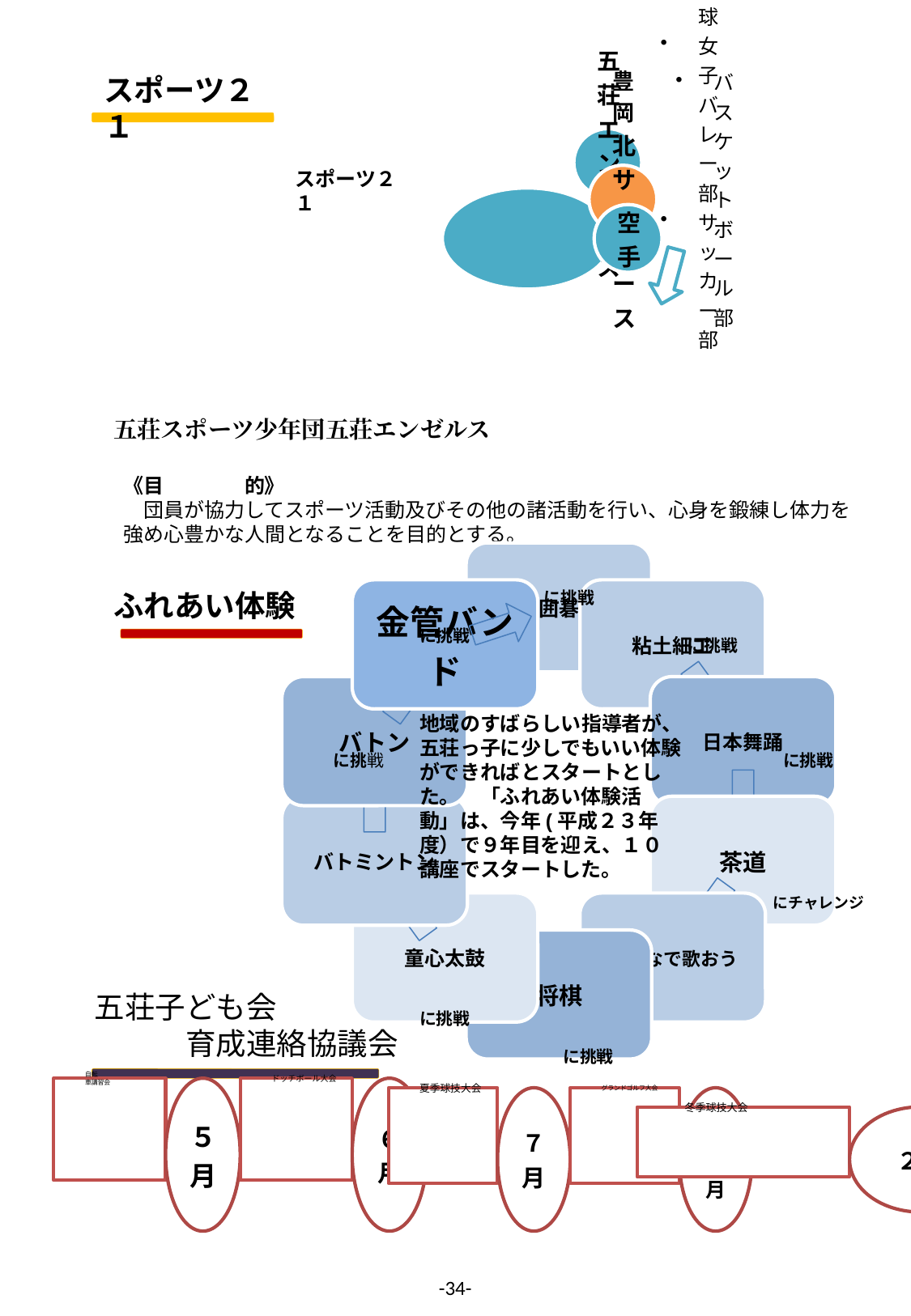

五荘エンゼルス
スポーツ２１

スポーツ２１
五荘スポーツ少年団五荘エンゼルス
《目　　　　的》
　団員が協力してスポーツ活動及びその他の諸活動を行い、心身を鍛練し体力を強め心豊かな人間となることを目的とする。
囲碁
粘土細工
日本舞踊
茶道
みんなで歌おう
将棋
童心太鼓
バトミントン
バトン
ふれあい体験
に挑戦
に挑戦

に挑戦
地域のすばらしい指導者が、五荘っ子に少しでもいい体験ができればとスタートとした。　「ふれあい体験活動」は、今年(平成２３年度）で９年目を迎え、１０講座でスタートした。
に挑戦
に挑戦
にチャレンジ
五荘子ども会
　　　育成連絡協議会
に挑戦
に挑戦

５月
自転
車講習会
６月
ドッチボール大会
７月
夏季球技大会
１０月
グランドゴルフ大会
冬季球技大会
-34-